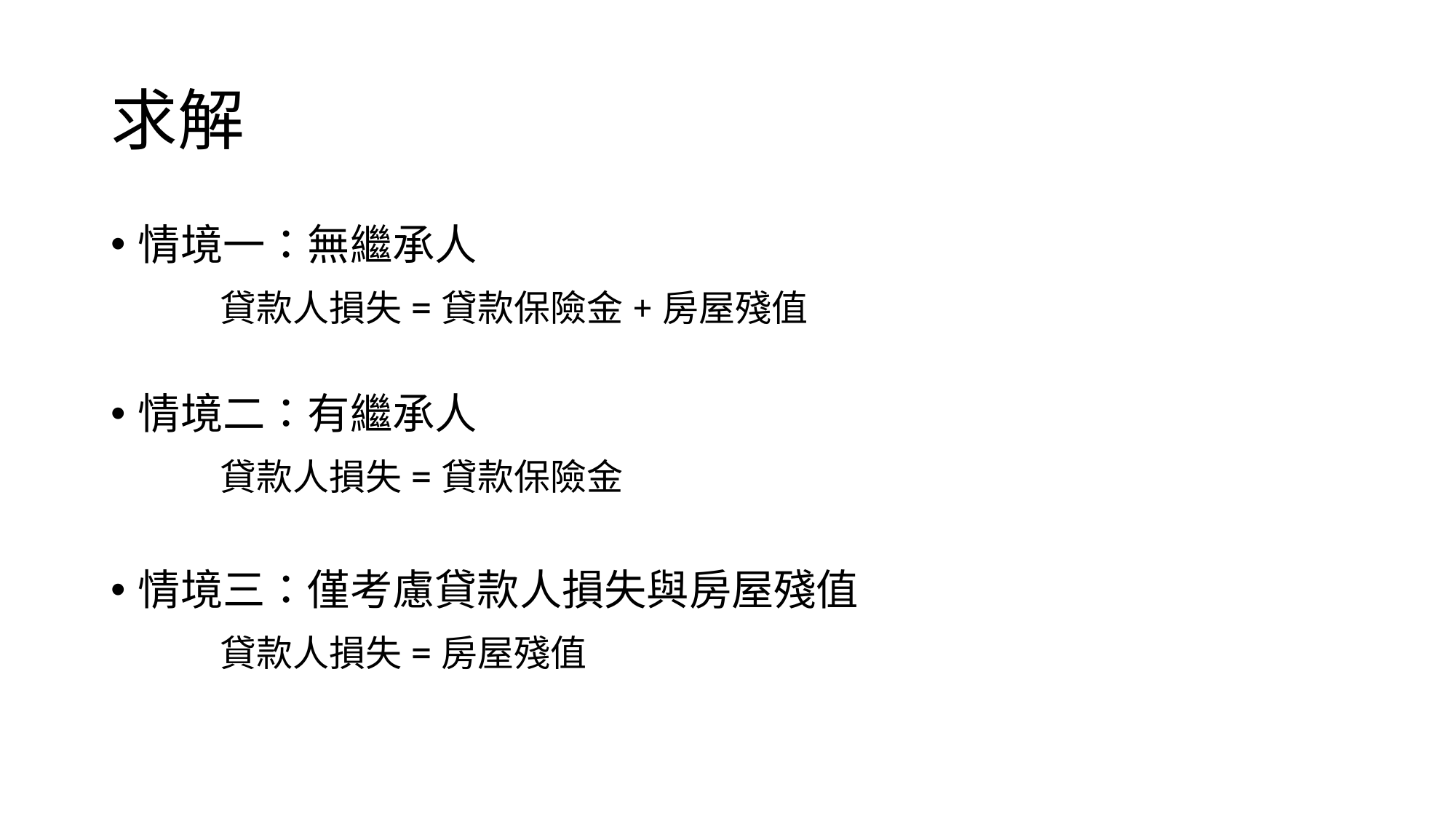

# 求解
情境一：無繼承人
	貸款人損失=貸款保險金+房屋殘值

情境二：有繼承人
	貸款人損失=貸款保險金

情境三：僅考慮貸款人損失與房屋殘值
	貸款人損失=房屋殘值